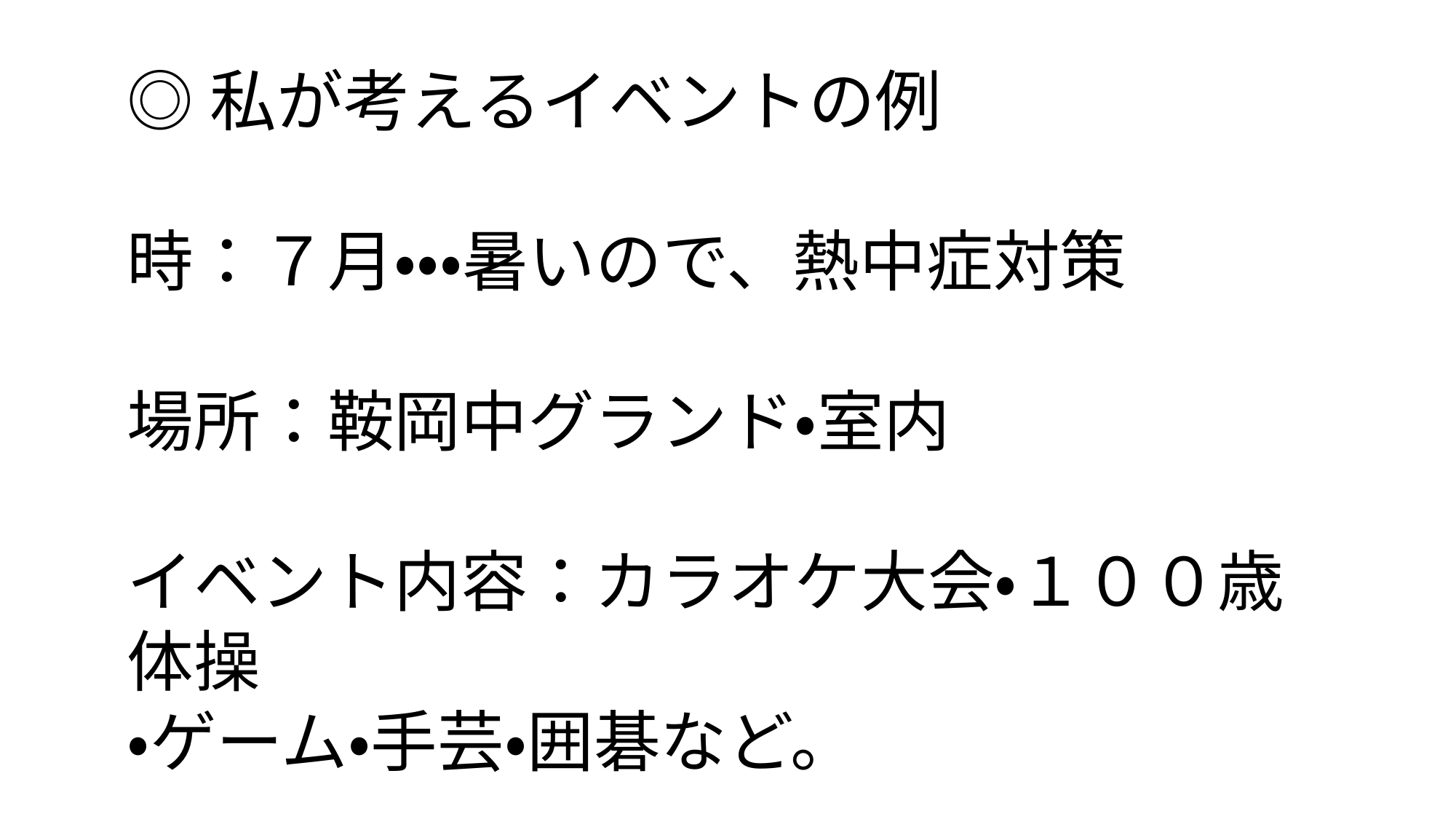

◎私が考えるイベントの例

時：７月・・・暑いので、熱中症対策

場所：鞍岡中グランド・室内

イベント内容：カラオケ大会・１００歳体操
・ゲーム・手芸・囲碁など。